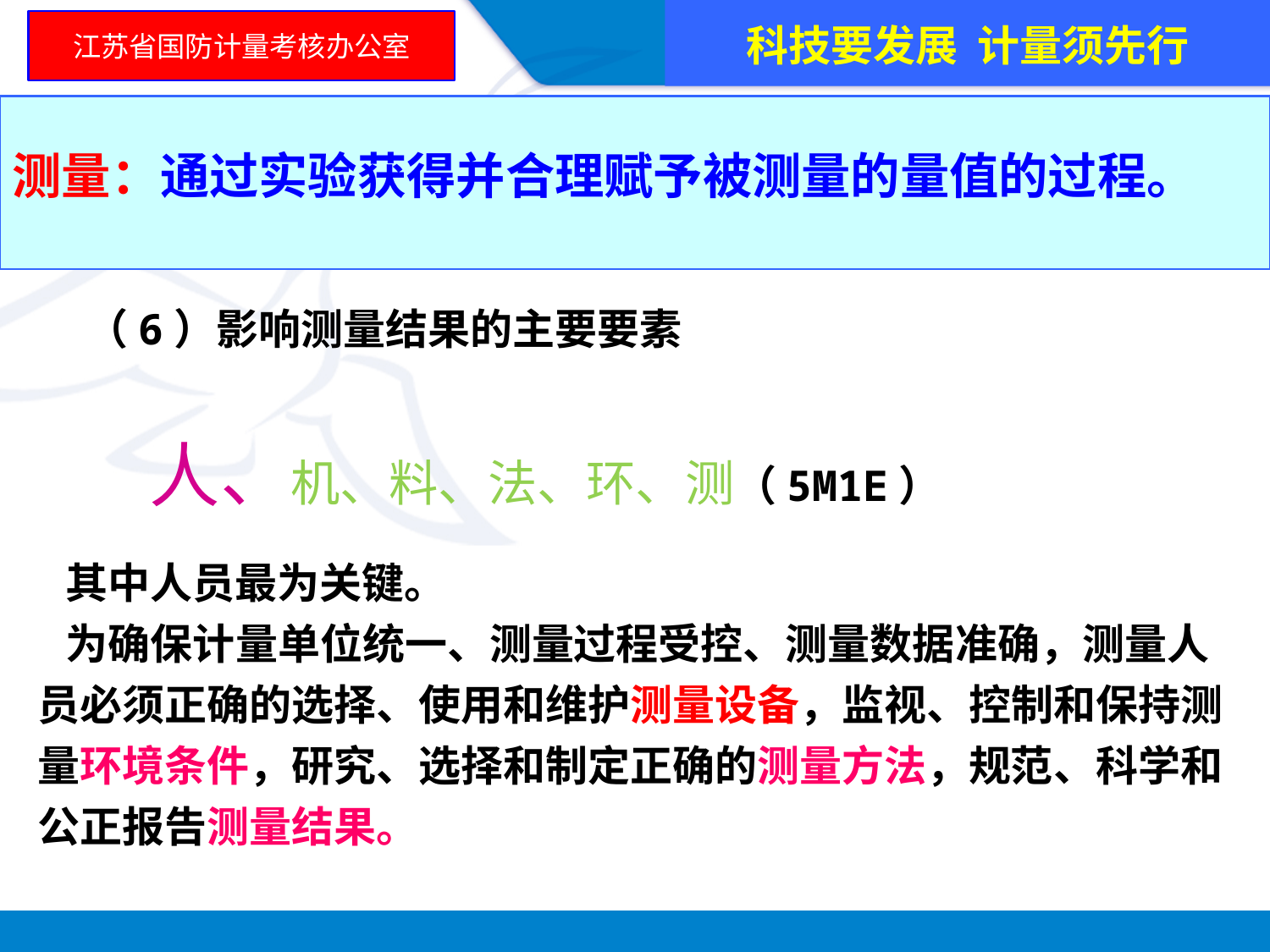

科技要发展  计量须先行
江苏省国防计量考核办公室
测量：通过实验获得并合理赋予被测量的量值的过程。

    （6）影响测量结果的主要要素
          人、机、料、法、环、测（5M1E）
   其中人员最为关键。
   为确保计量单位统一、测量过程受控、测量数据准确，测量人员必须正确的选择、使用和维护测量设备，监视、控制和保持测量环境条件，研究、选择和制定正确的测量方法，规范、科学和公正报告测量结果。